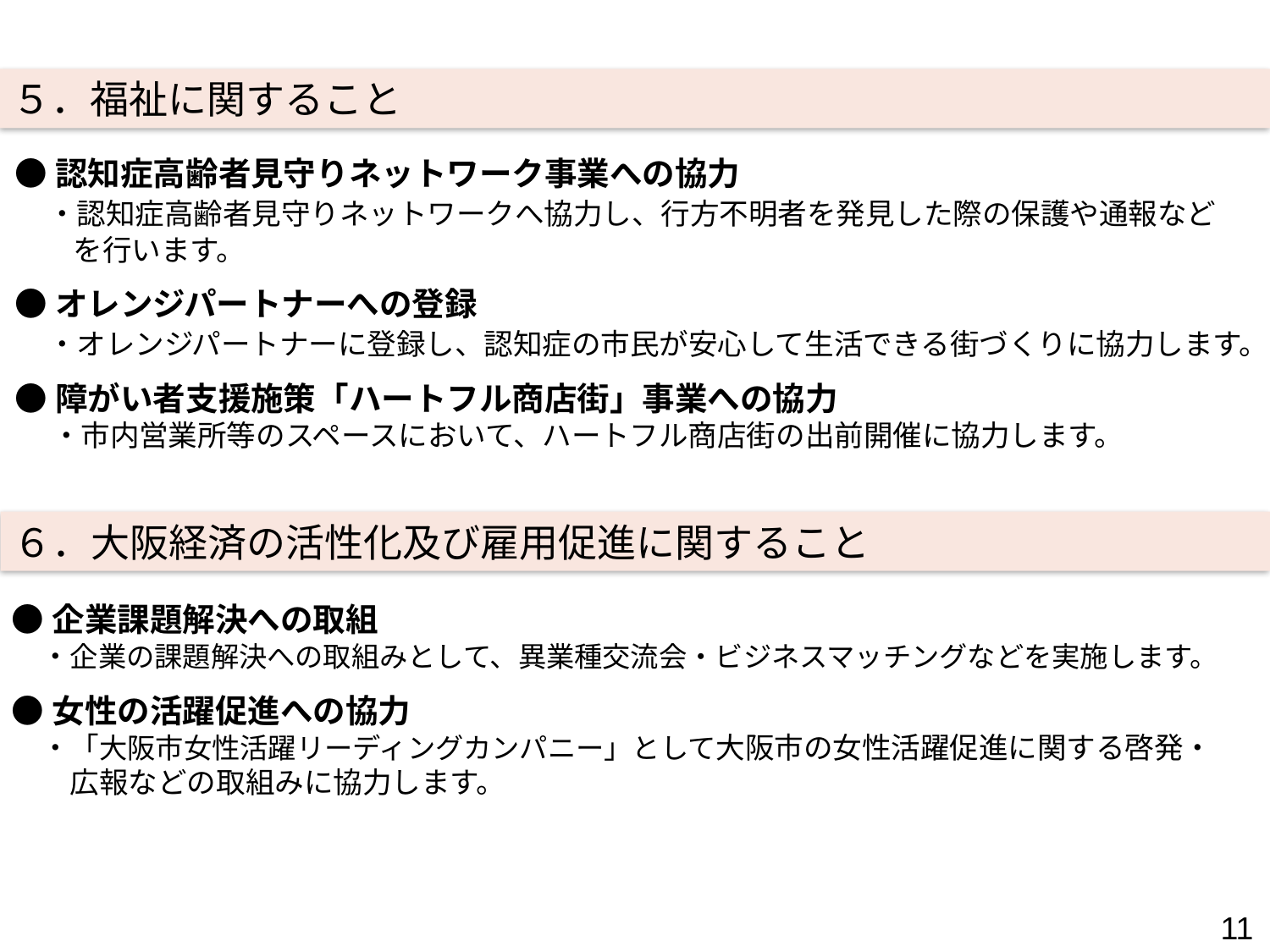

５．福祉に関すること

●認知症高齢者見守りネットワーク事業への協力
　・認知症高齢者見守りネットワークへ協力し、行方不明者を発見した際の保護や通報など
　　を行います。

●オレンジパートナーへの登録
　・オレンジパートナーに登録し、認知症の市民が安心して生活できる街づくりに協力します。

●障がい者支援施策「ハートフル商店街」事業への協力
・市内営業所等のスペースにおいて、ハートフル商店街の出前開催に協力します。

６．大阪経済の活性化及び雇用促進に関すること
●企業課題解決への取組
　・企業の課題解決への取組みとして、異業種交流会・ビジネスマッチングなどを実施します。

●女性の活躍促進への協力
　・「大阪市女性活躍リーディングカンパニー」として大阪市の女性活躍促進に関する啓発・
　　広報などの取組みに協力します。
11